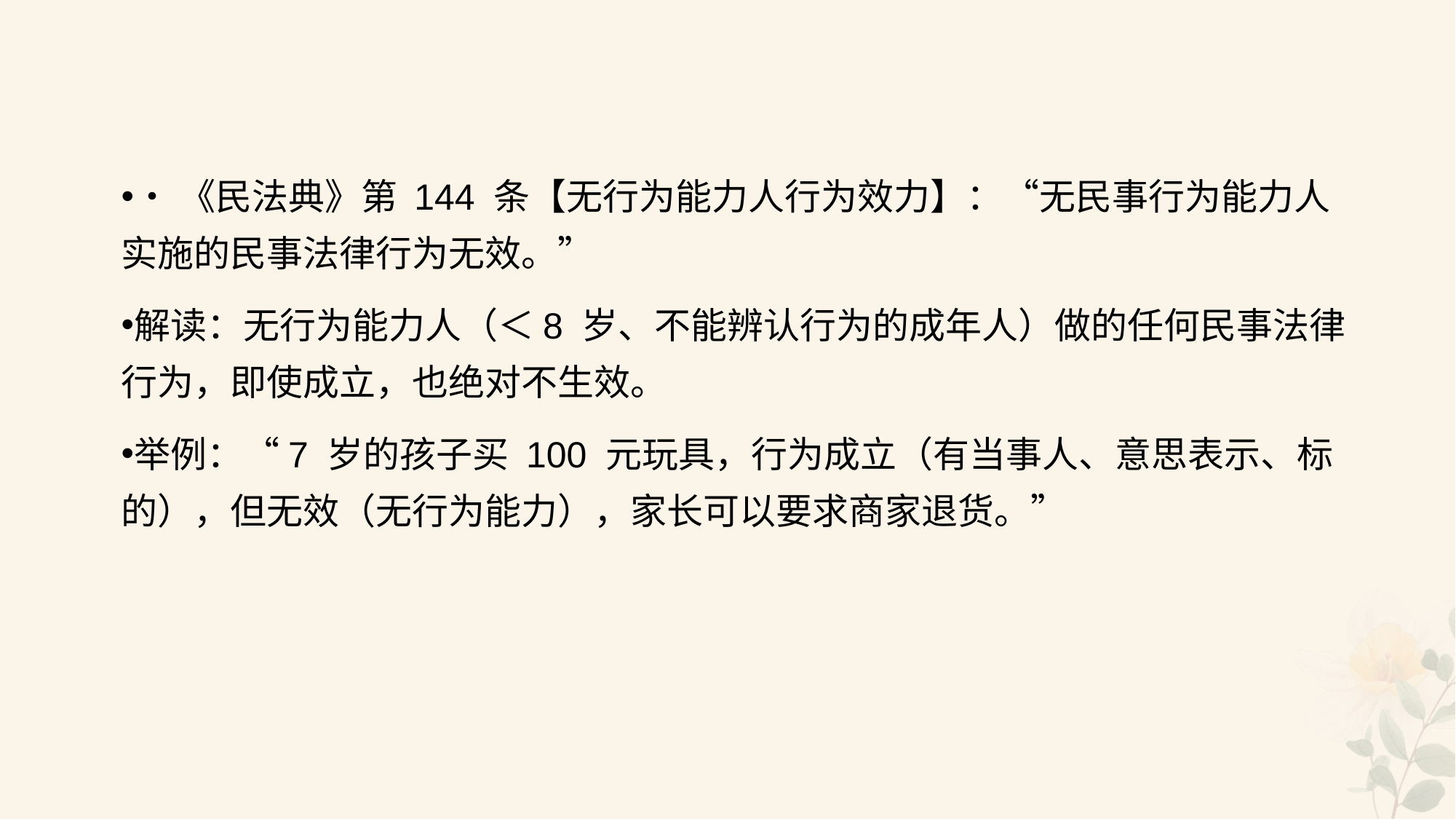

#
•《民法典》第 144 条【无行为能力人行为效力】：“无民事行为能力人实施的民事法律行为无效。”
解读：无行为能力人（＜8 岁、不能辨认行为的成年人）做的任何民事法律行为，即使成立，也绝对不生效。
举例：“7 岁的孩子买 100 元玩具，行为成立（有当事人、意思表示、标的），但无效（无行为能力），家长可以要求商家退货。”